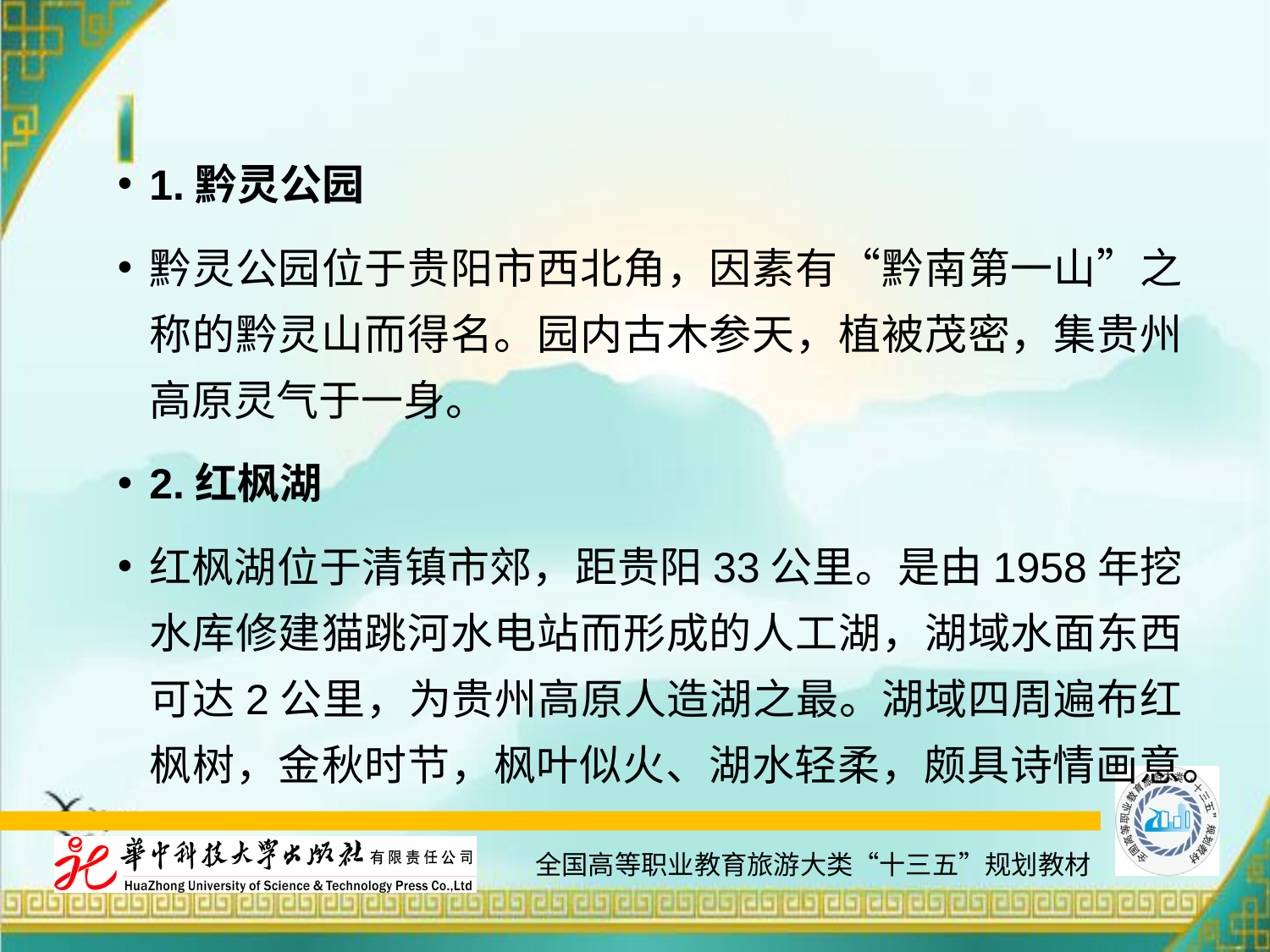

#
1.黔灵公园
黔灵公园位于贵阳市西北角，因素有“黔南第一山”之称的黔灵山而得名。园内古木参天，植被茂密，集贵州高原灵气于一身。
2.红枫湖
红枫湖位于清镇市郊，距贵阳33公里。是由1958年挖水库修建猫跳河水电站而形成的人工湖，湖域水面东西可达2公里，为贵州高原人造湖之最。湖域四周遍布红枫树，金秋时节，枫叶似火、湖水轻柔，颇具诗情画意。